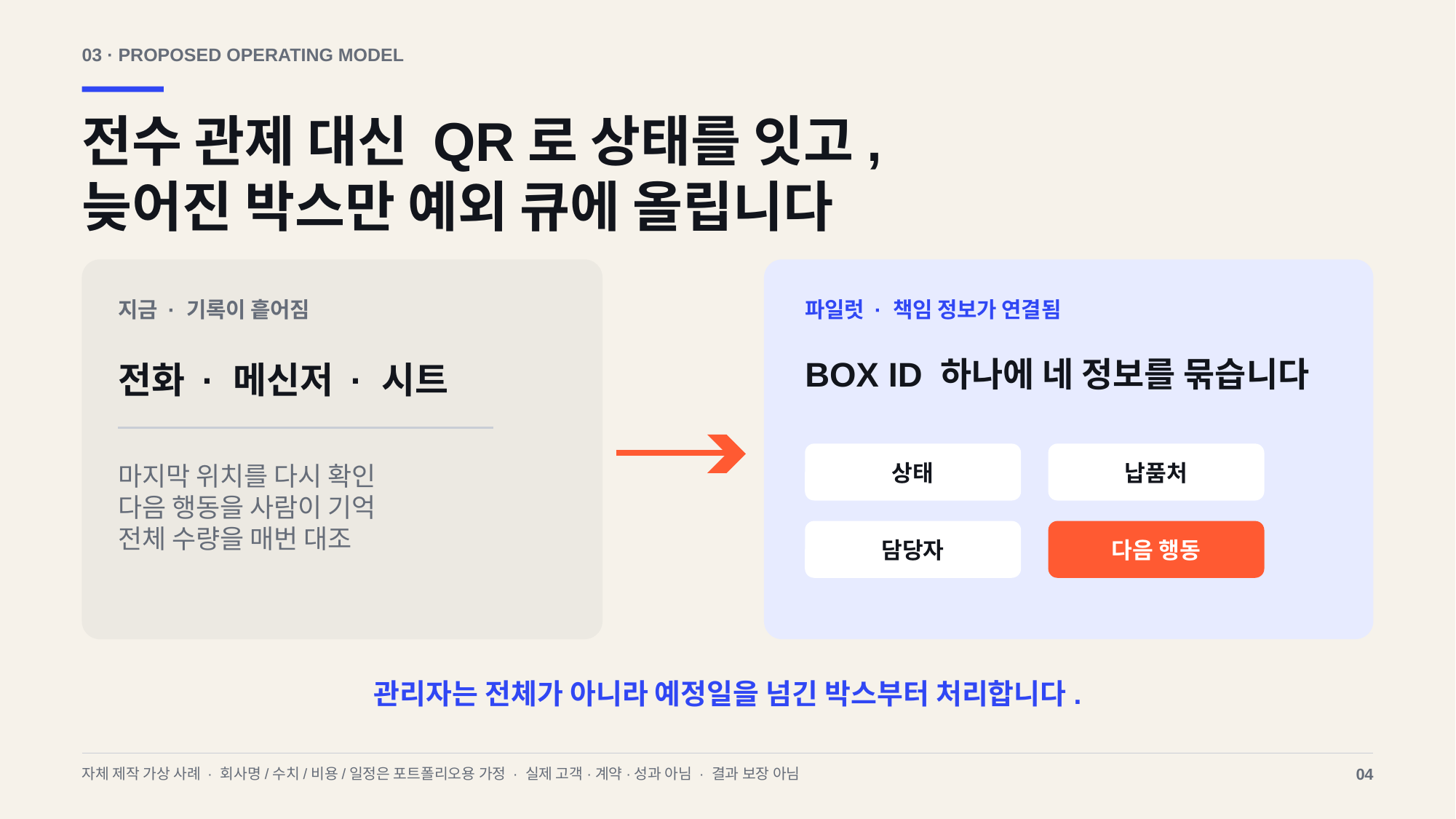

03 · PROPOSED OPERATING MODEL

전수 관제 대신 QR로 상태를 잇고,
늦어진 박스만 예외 큐에 올립니다

지금 · 기록이 흩어짐
파일럿 · 책임 정보가 연결됨
BOX ID 하나에 네 정보를 묶습니다
전화 · 메신저 · 시트

상태
납품처
마지막 위치를 다시 확인
다음 행동을 사람이 기억
전체 수량을 매번 대조

담당자
다음 행동
관리자는 전체가 아니라 예정일을 넘긴 박스부터 처리합니다.
자체 제작 가상 사례 · 회사명/수치/비용/일정은 포트폴리오용 가정 · 실제 고객·계약·성과 아님 · 결과 보장 아님
04